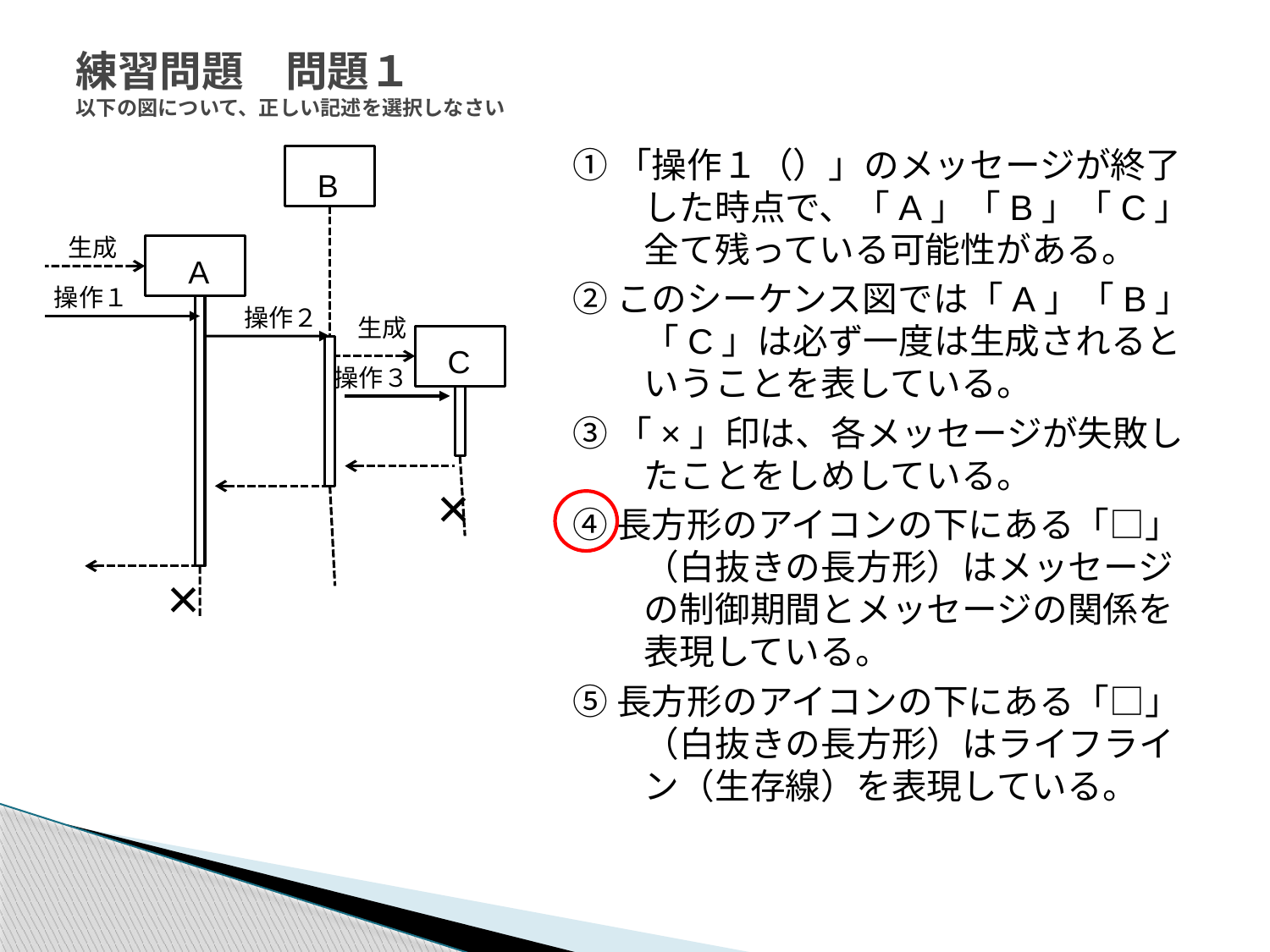

# 練習問題　問題１ 以下の図について、正しい記述を選択しなさい
①「操作１（）」のメッセージが終了した時点で、「A」「B」「C」全て残っている可能性がある。
②このシーケンス図では「A」「B」「C」は必ず一度は生成されるということを表している。
③「×」印は、各メッセージが失敗したことをしめしている。
④長方形のアイコンの下にある「□」（白抜きの長方形）はメッセージの制御期間とメッセージの関係を表現している。
⑤長方形のアイコンの下にある「□」（白抜きの長方形）はライフライン（生存線）を表現している。

B
生成

A
操作１

操作２
生成

C

操作３

×

×